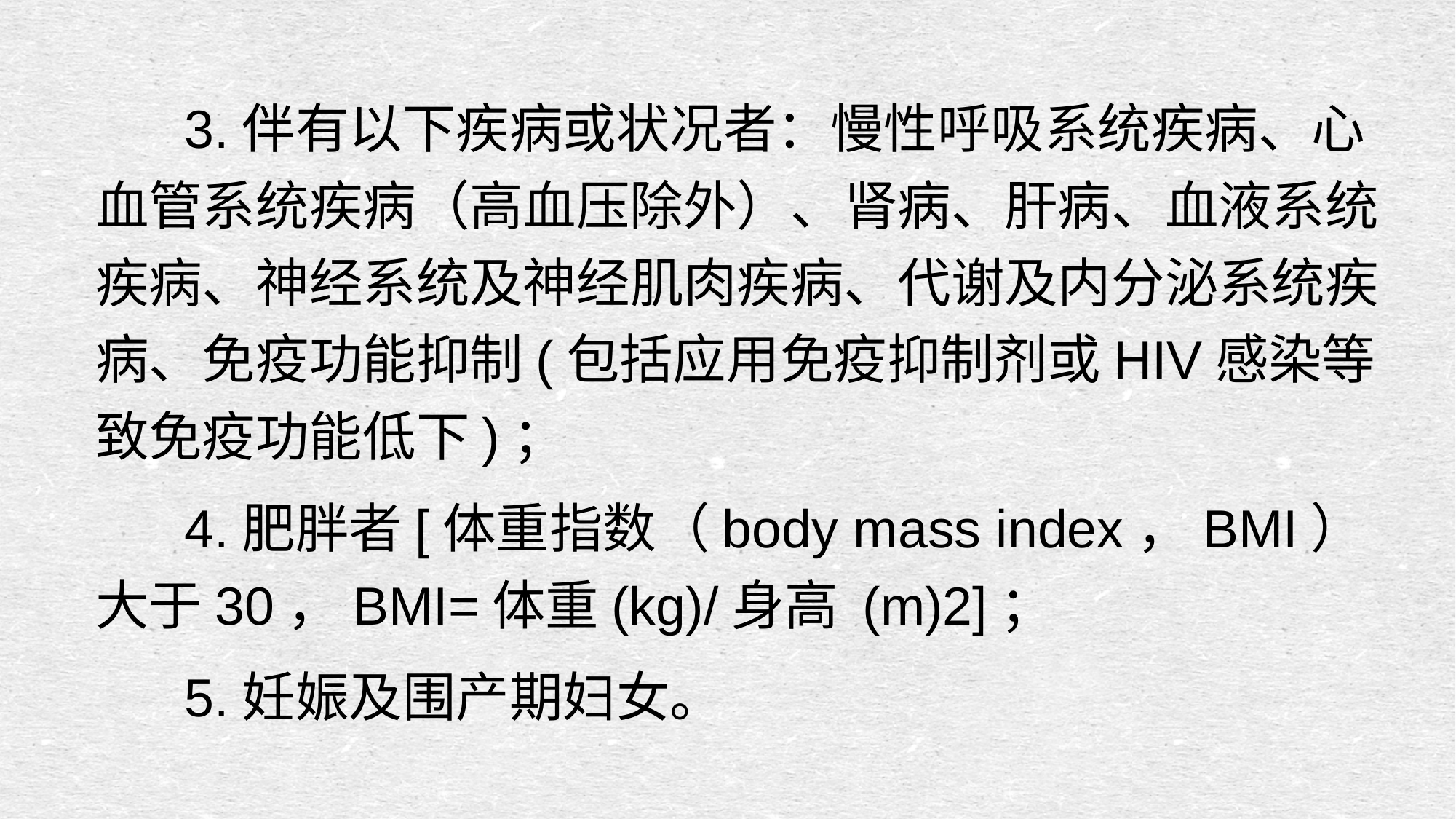

3.伴有以下疾病或状况者：慢性呼吸系统疾病、心血管系统疾病（高血压除外）、肾病、肝病、血液系统疾病、神经系统及神经肌肉疾病、代谢及内分泌系统疾病、免疫功能抑制(包括应用免疫抑制剂或HIV感染等致免疫功能低下)；
      4.肥胖者[体重指数（body mass index，BMI）大于30，BMI=体重(kg)/身高 (m)2]；
      5.妊娠及围产期妇女。